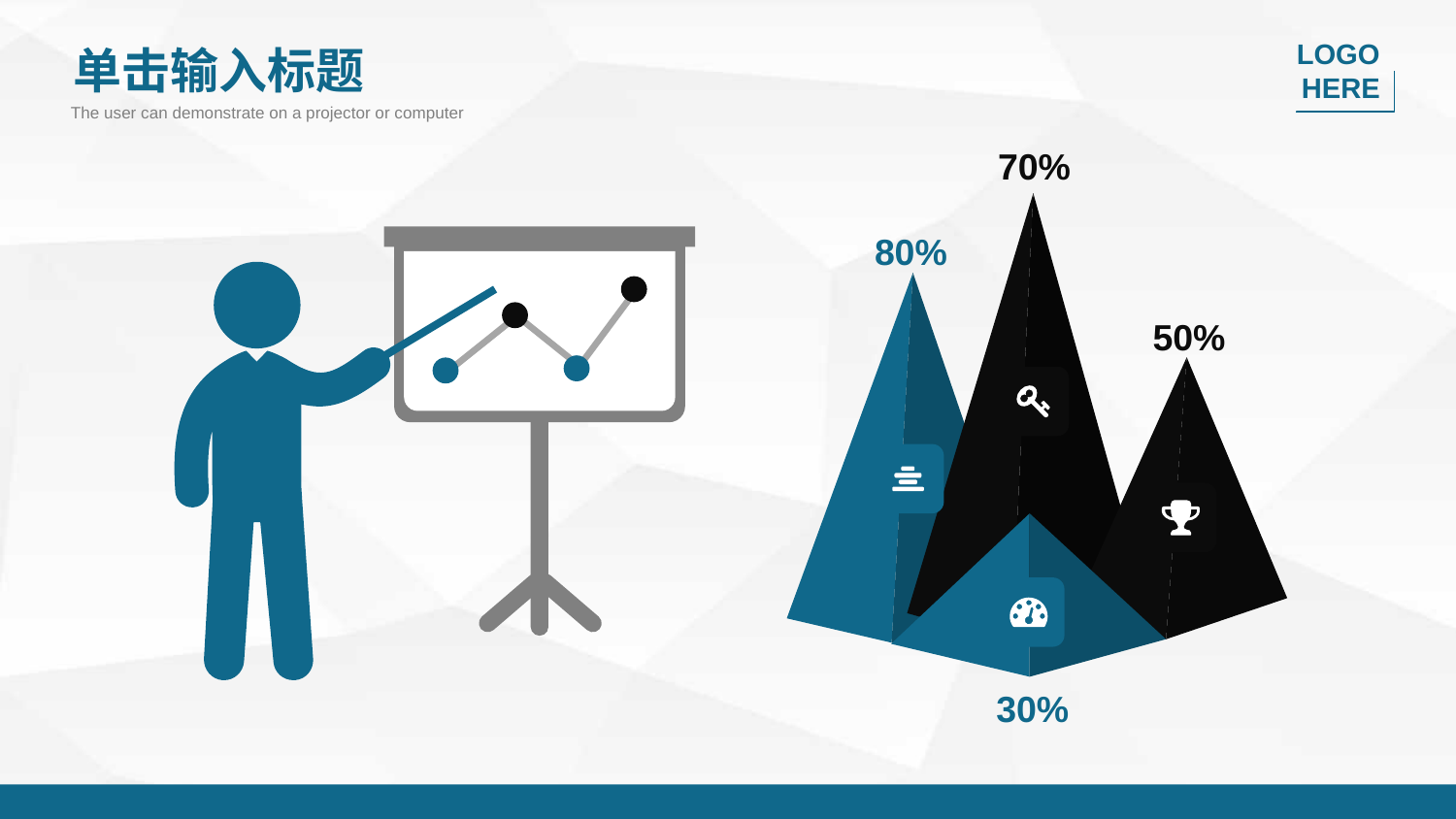

LOGO HERE
单击输入标题
The user can demonstrate on a projector or computer
70%

80%
50%

30%